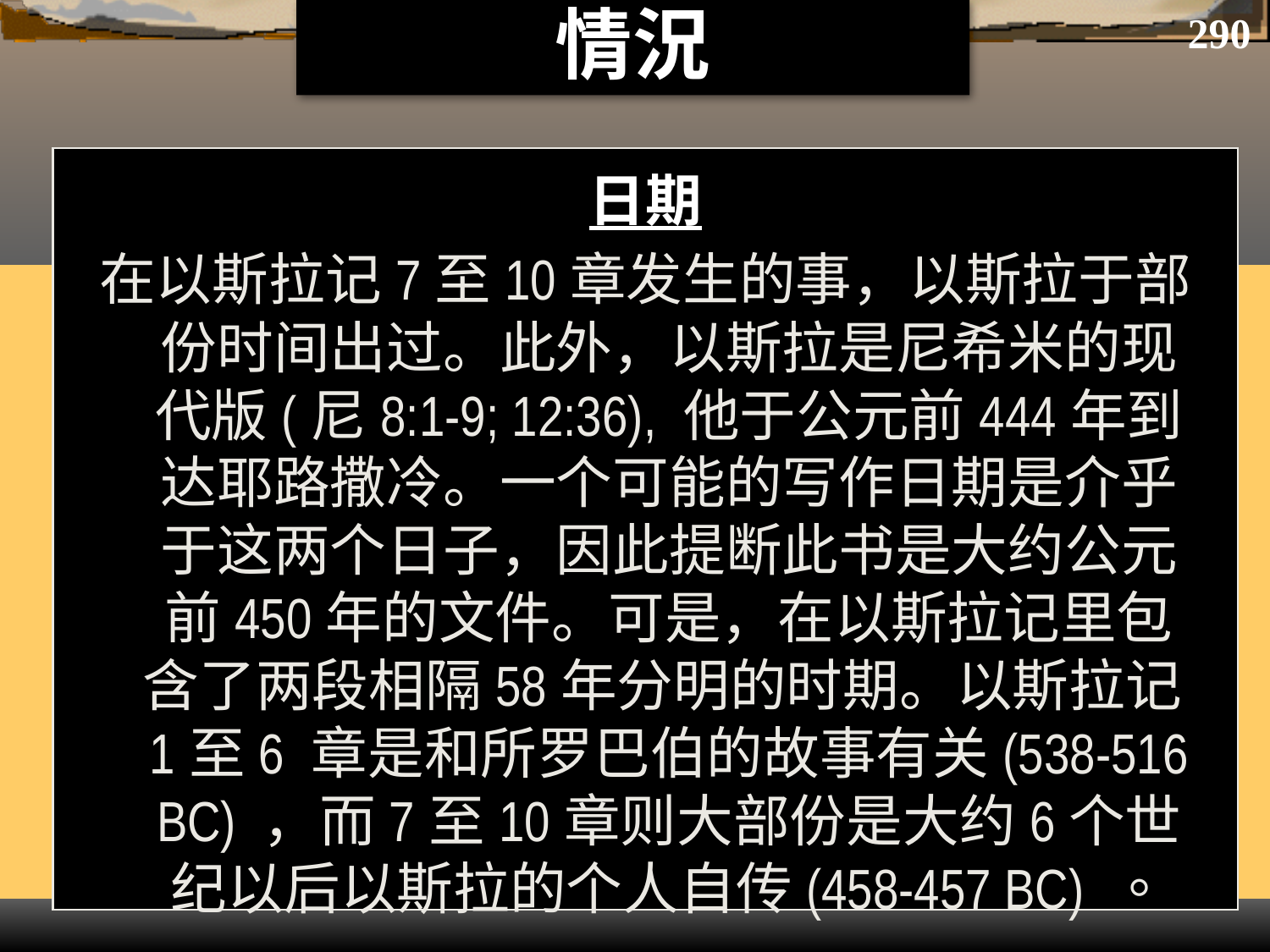

# 情況
290

日期
在以斯拉记7至10章发生的事，以斯拉于部份时间出过。此外，以斯拉是尼希米的现代版(尼8:1-9; 12:36), 他于公元前444年到达耶路撒冷。一个可能的写作日期是介乎于这两个日子，因此提断此书是大约公元前450年的文件。可是，在以斯拉记里包含了两段相隔58年分明的时期。以斯拉记1至6 章是和所罗巴伯的故事有关(538-516 BC) ，而7至10章则大部份是大约6个世纪以后以斯拉的个人自传(458-457 BC) 。